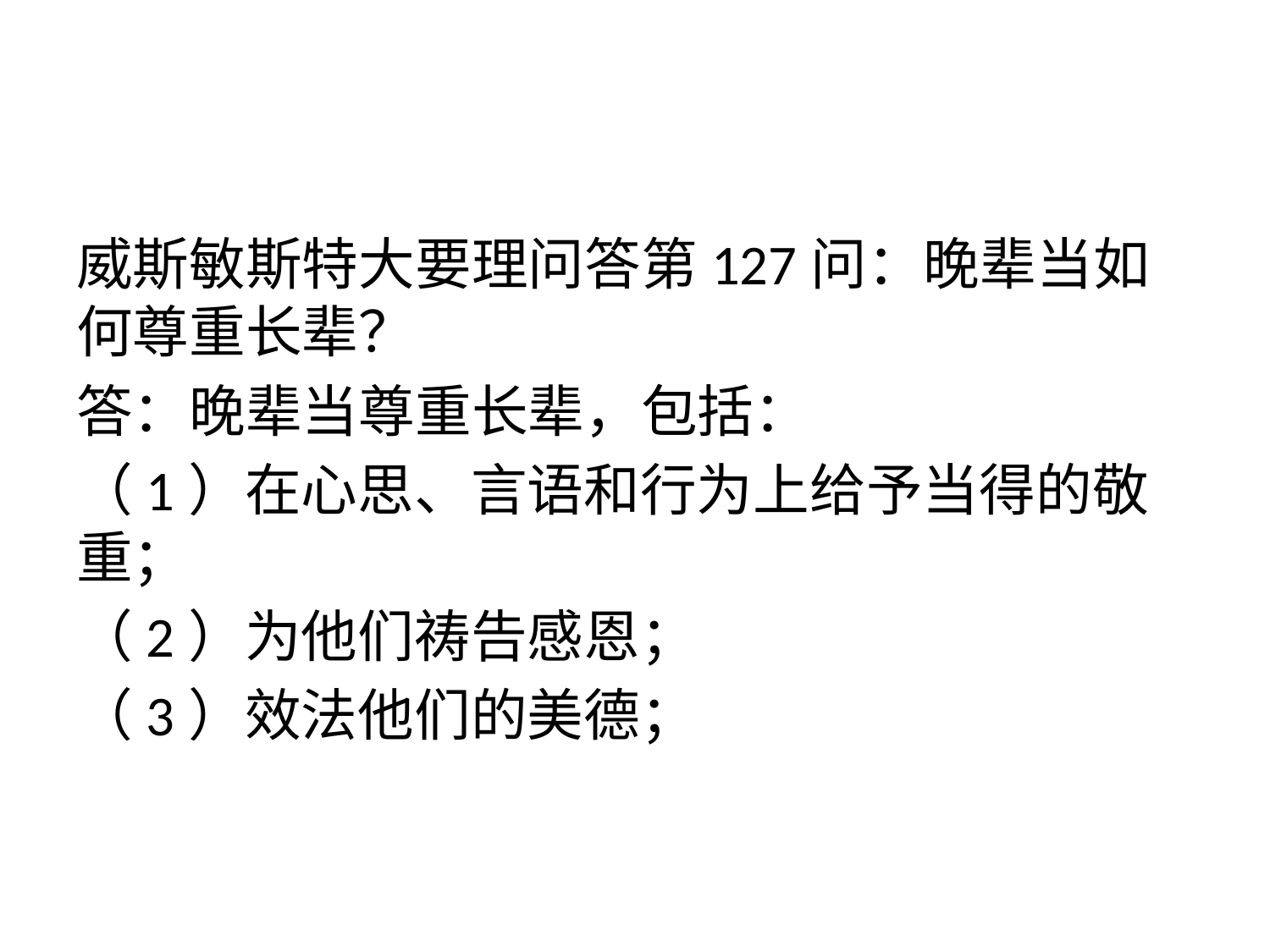

#
威斯敏斯特大要理问答第127问：晚辈当如何尊重长辈？
答：晚辈当尊重长辈，包括：
（1）在心思、言语和行为上给予当得的敬重；
（2）为他们祷告感恩；
（3）效法他们的美德；